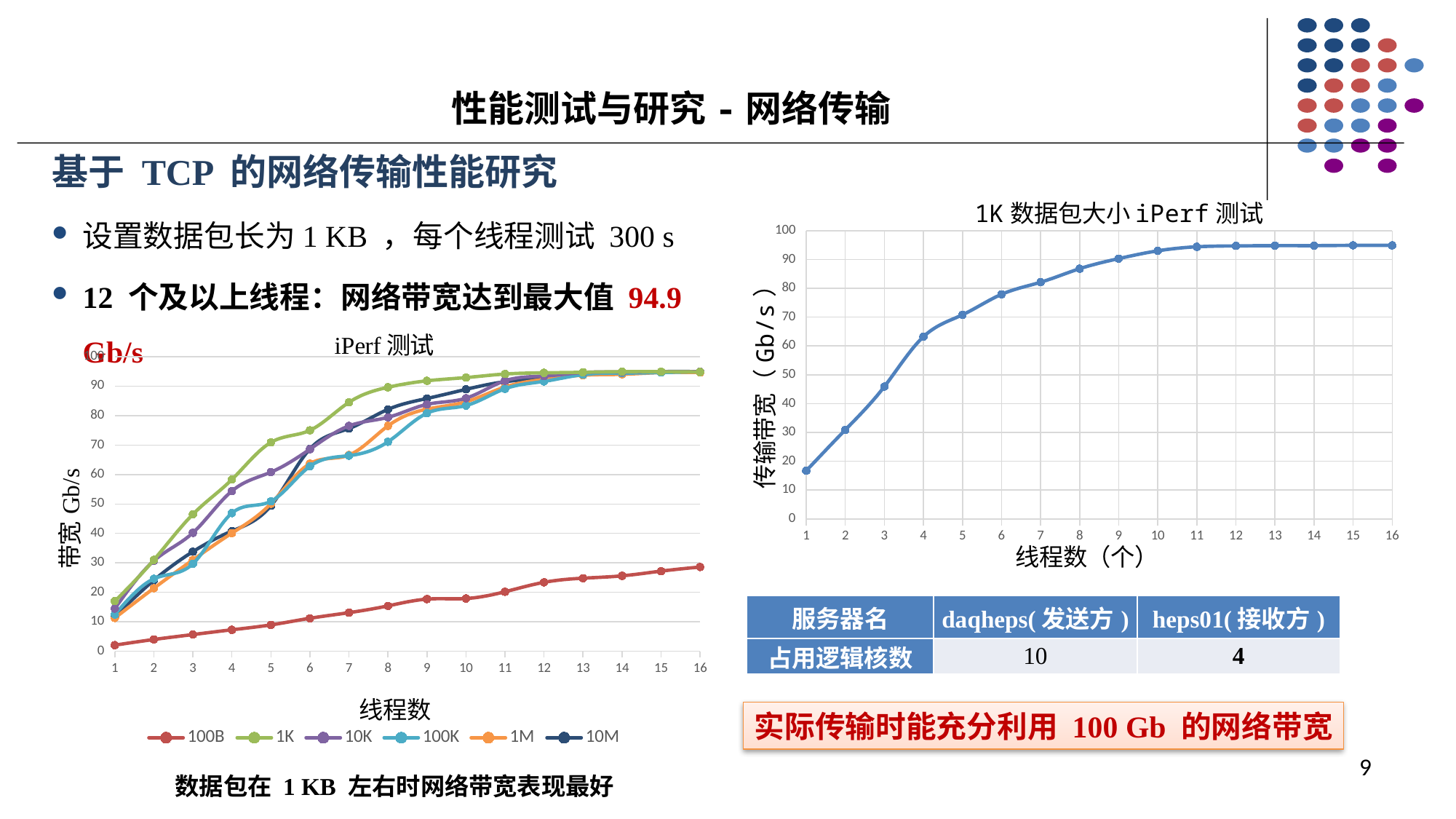

# 性能测试与研究-网络传输
基于 TCP 的网络传输性能研究
设置数据包长为1 KB ，每个线程测试 300 s
12 个及以上线程：网络带宽达到最大值 94.9 Gb/s

### Chart: 1K数据包大小iPerf测试

| Category | 1K |
|---|---|

### Chart: iPerf测试

| Category | 100B | 1K | 10K | 100K | 1M | 10M |
|---|---|---|---|---|---|---|
| 服务器名 | daqheps(发送方) | heps01(接收方) |
| --- | --- | --- |
| 占用逻辑核数 | 10 | 4 |
实际传输时能充分利用 100 Gb 的网络带宽
9
数据包在 1 KB 左右时网络带宽表现最好